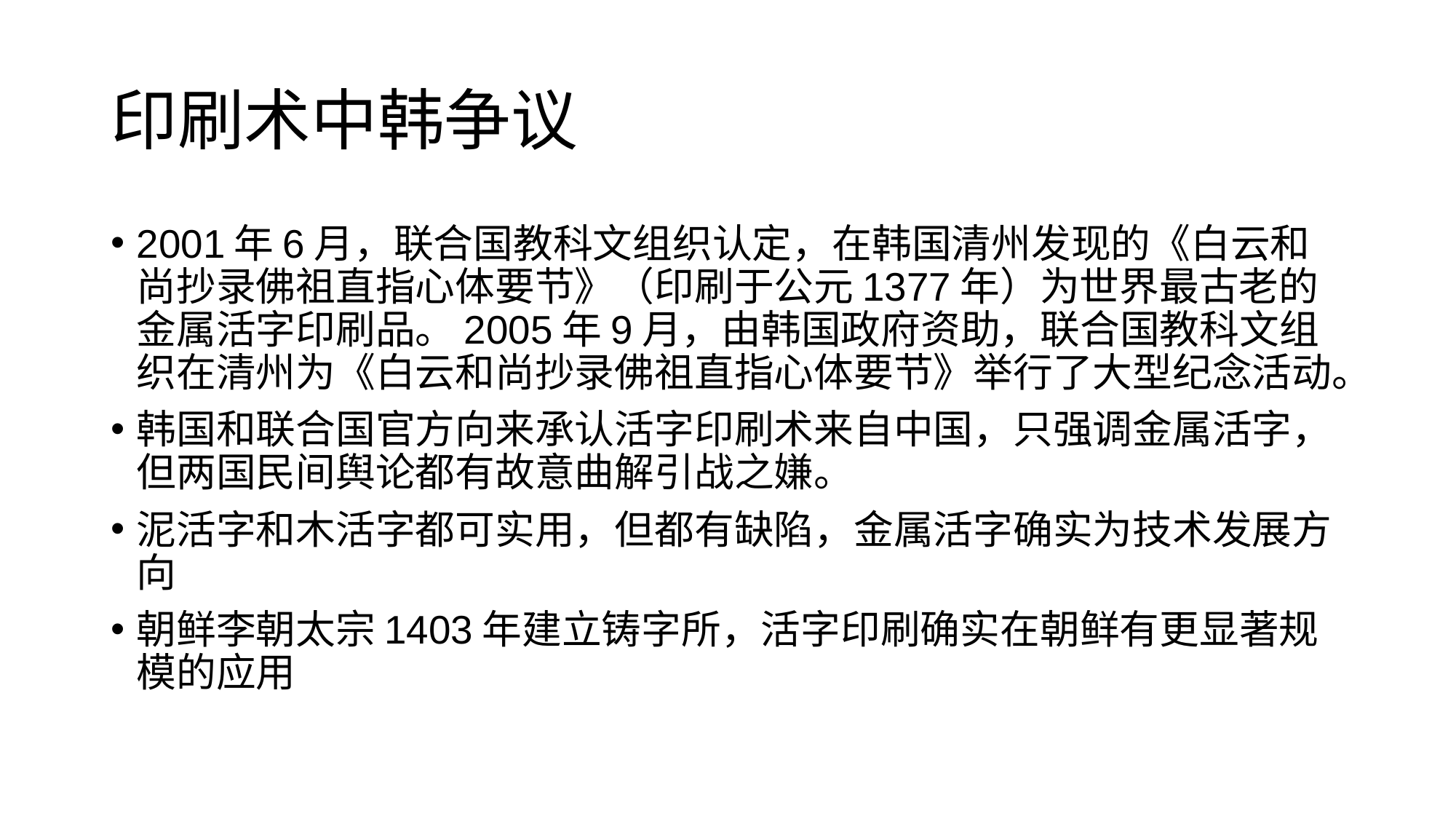

# 印刷术中韩争议
2001年6月，联合国教科文组织认定，在韩国清州发现的《白云和尚抄录佛祖直指心体要节》（印刷于公元1377年）为世界最古老的金属活字印刷品。2005年9月，由韩国政府资助，联合国教科文组织在清州为《白云和尚抄录佛祖直指心体要节》举行了大型纪念活动。
韩国和联合国官方向来承认活字印刷术来自中国，只强调金属活字，但两国民间舆论都有故意曲解引战之嫌。
泥活字和木活字都可实用，但都有缺陷，金属活字确实为技术发展方向
朝鲜李朝太宗1403年建立铸字所，活字印刷确实在朝鲜有更显著规模的应用